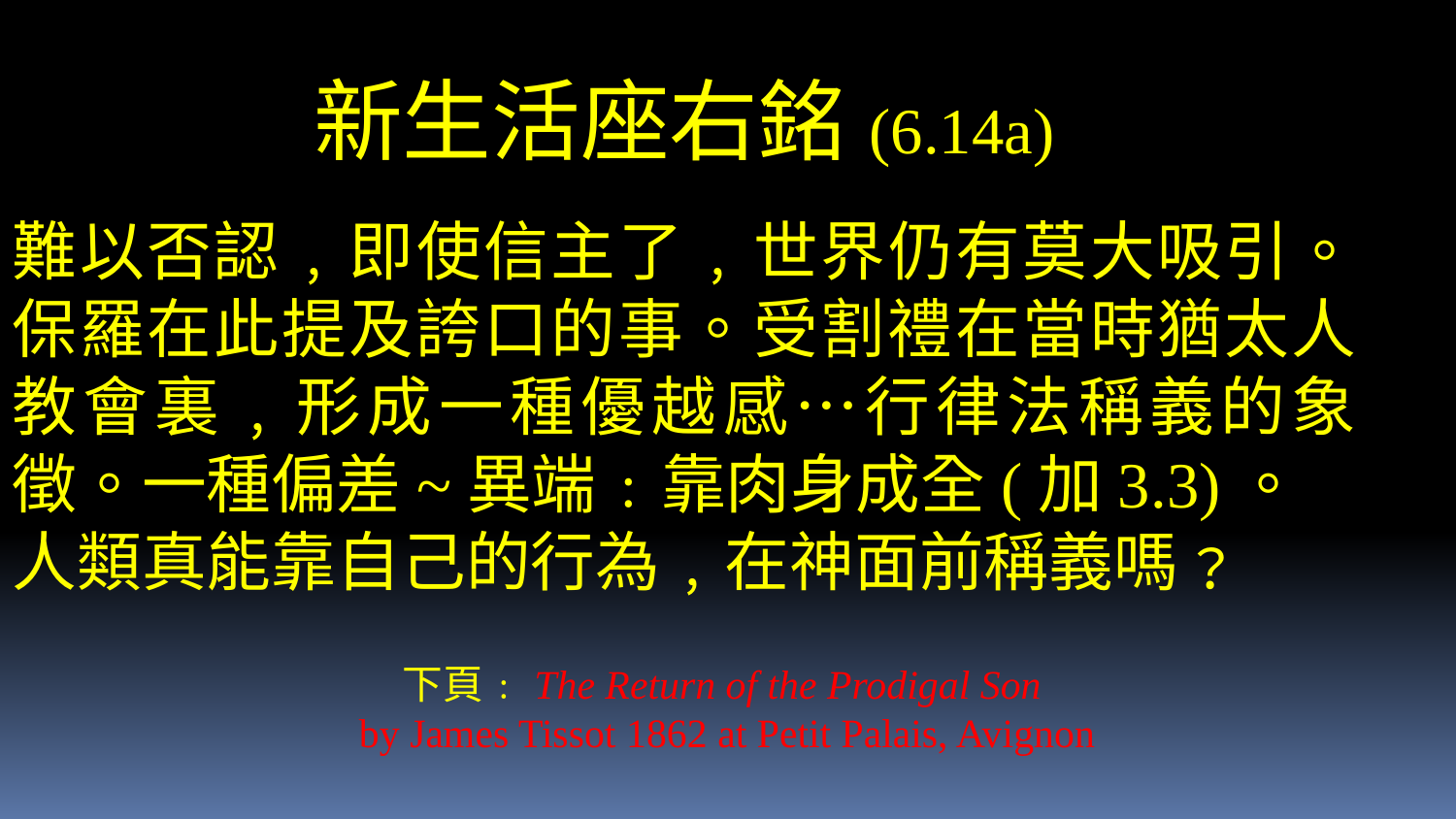

新生活座右銘(6.14a)

難以否認﹐即使信主了﹐世界仍有莫大吸引。保羅在此提及誇口的事。受割禮在當時猶太人教會裏﹐形成一種優越感…行律法稱義的象徵。一種偏差~異端﹕靠肉身成全(加3.3)。
人類真能靠自己的行為﹐在神面前稱義嗎﹖
下頁﹕The Return of the Prodigal Son
by James Tissot 1862 at Petit Palais, Avignon